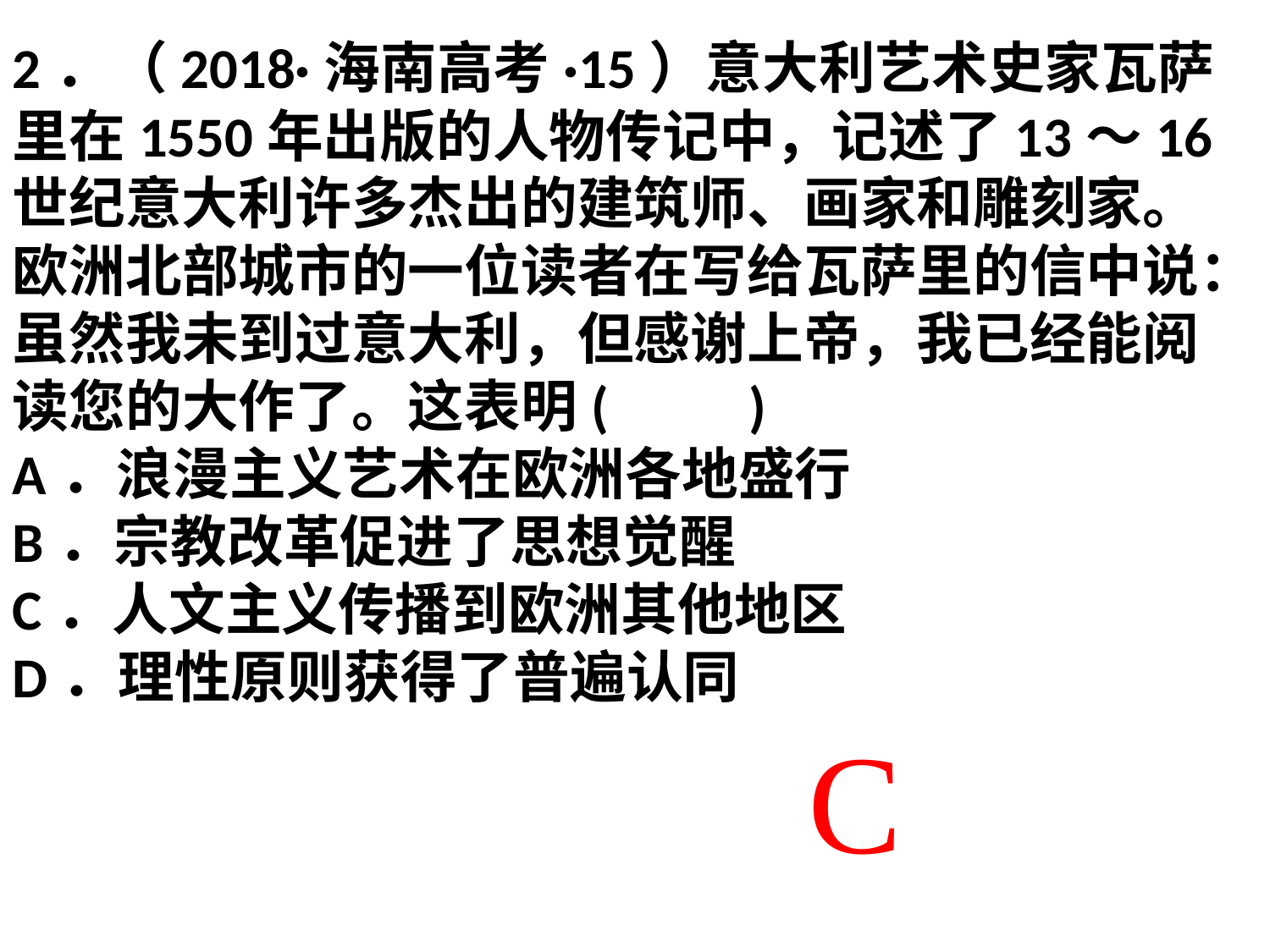

2．（2018·海南高考·15）意大利艺术史家瓦萨里在1550年出版的人物传记中，记述了13～16世纪意大利许多杰出的建筑师、画家和雕刻家。欧洲北部城市的一位读者在写给瓦萨里的信中说：虽然我未到过意大利，但感谢上帝，我已经能阅读您的大作了。这表明(　　)
A．浪漫主义艺术在欧洲各地盛行
B．宗教改革促进了思想觉醒
C．人文主义传播到欧洲其他地区
D．理性原则获得了普遍认同
C